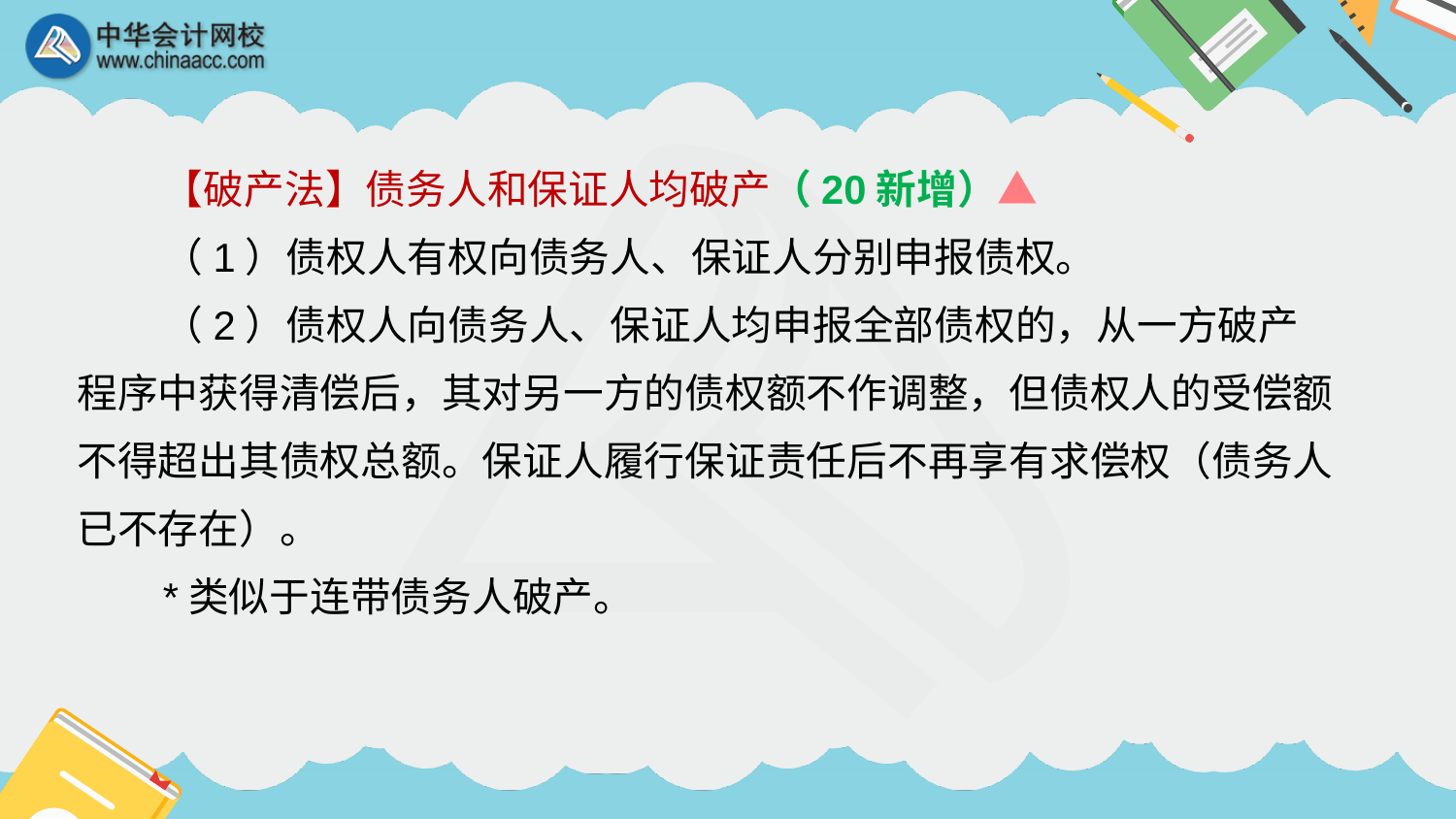

【破产法】债务人和保证人均破产（20新增）▲
（1）债权人有权向债务人、保证人分别申报债权。
（2）债权人向债务人、保证人均申报全部债权的，从一方破产程序中获得清偿后，其对另一方的债权额不作调整，但债权人的受偿额不得超出其债权总额。保证人履行保证责任后不再享有求偿权（债务人已不存在）。
*类似于连带债务人破产。